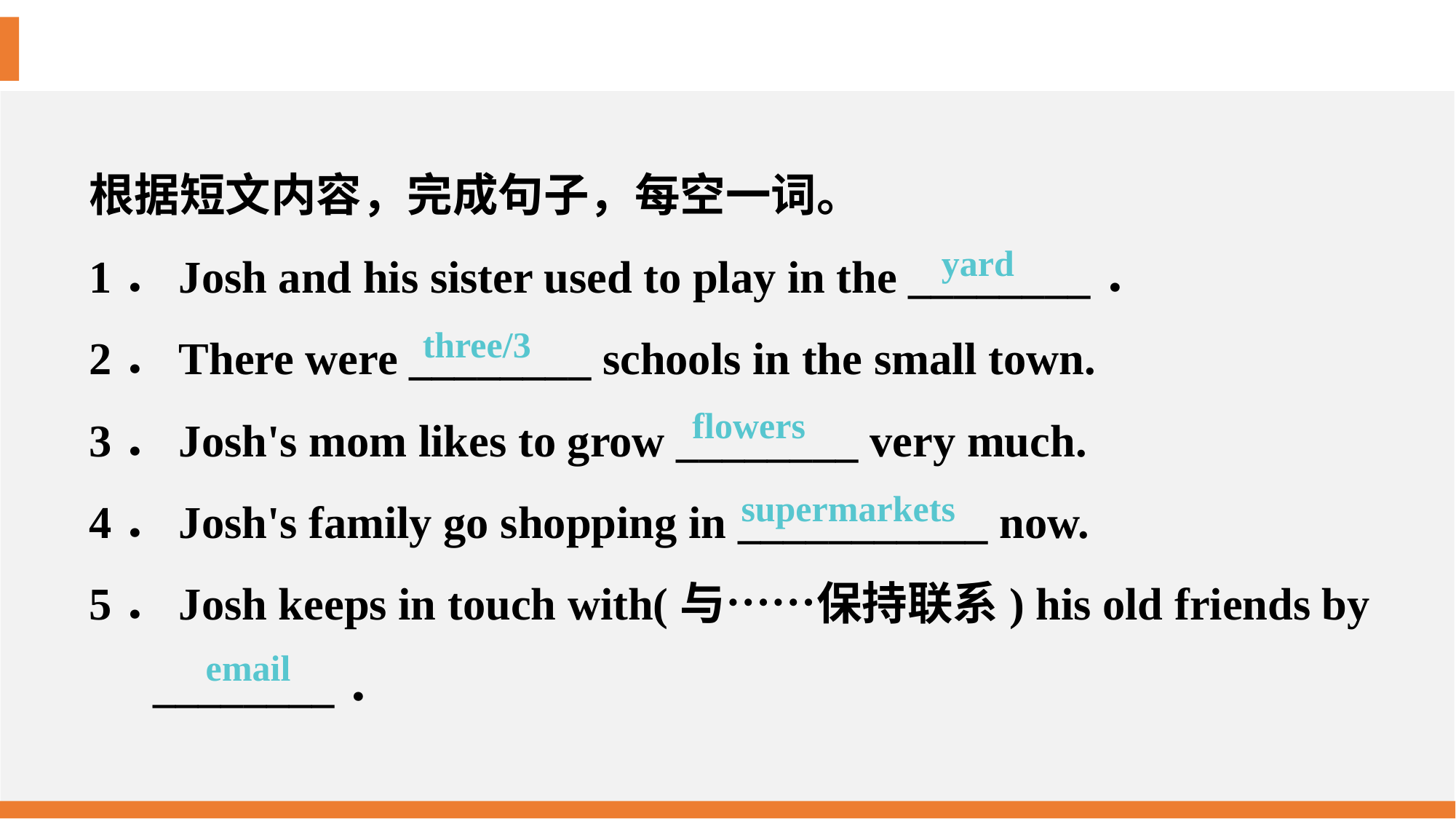

根据短文内容，完成句子，每空一词。
1．Josh and his sister used to play in the ________．
2．There were ________ schools in the small town.
3．Josh's mom likes to grow ________ very much.
4．Josh's family go shopping in ___________ now.
5．Josh keeps in touch with(与……保持联系) his old friends by
________．
yard
 three/3
flowers
 supermarkets
 e­mail